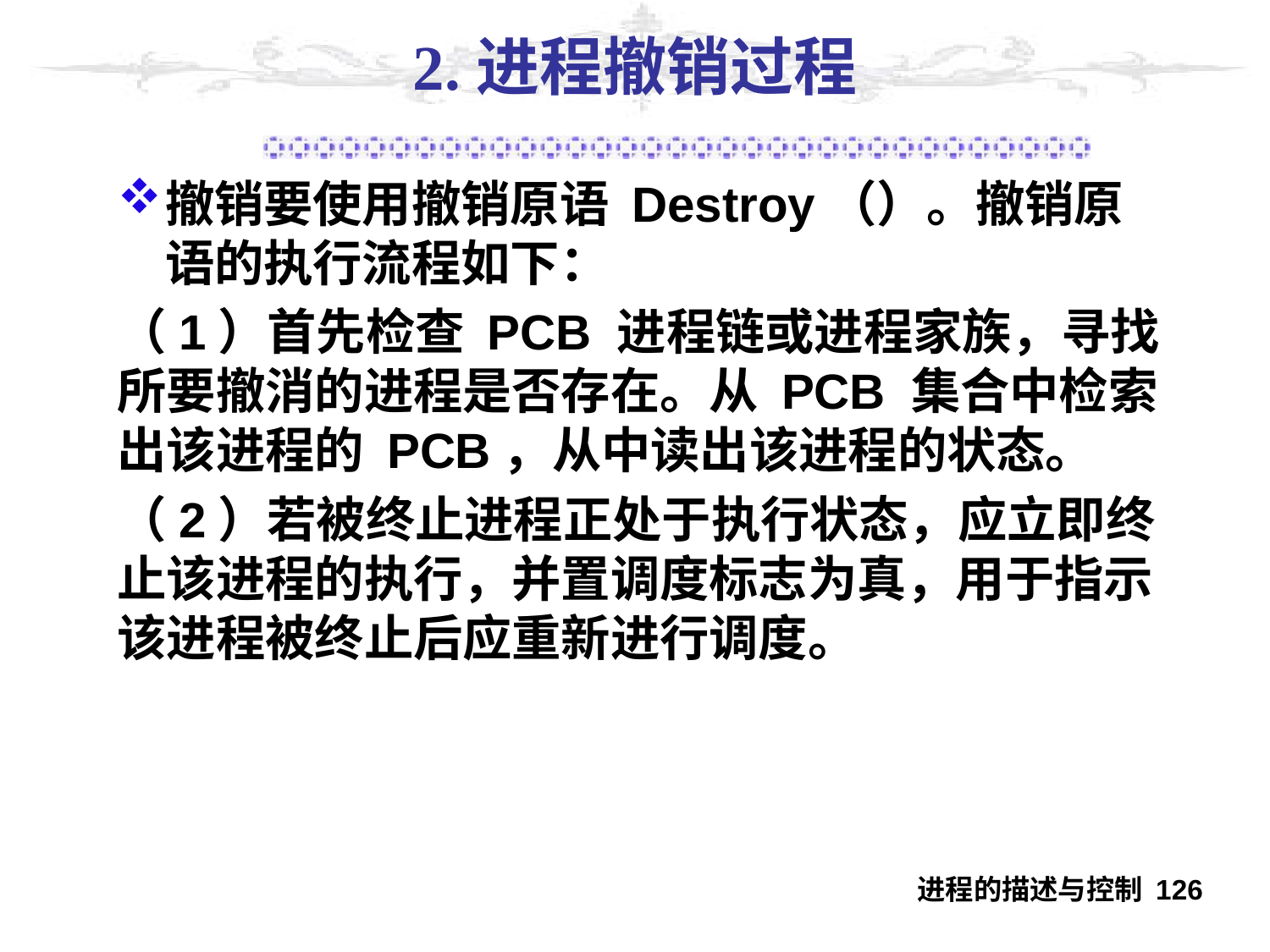

# 2.进程撤销过程
撤销要使用撤销原语 Destroy（）。撤销原语的执行流程如下：
（1）首先检查 PCB 进程链或进程家族，寻找所要撤消的进程是否存在。从 PCB 集合中检索出该进程的 PCB，从中读出该进程的状态。
（2）若被终止进程正处于执行状态，应立即终止该进程的执行，并置调度标志为真，用于指示该进程被终止后应重新进行调度。